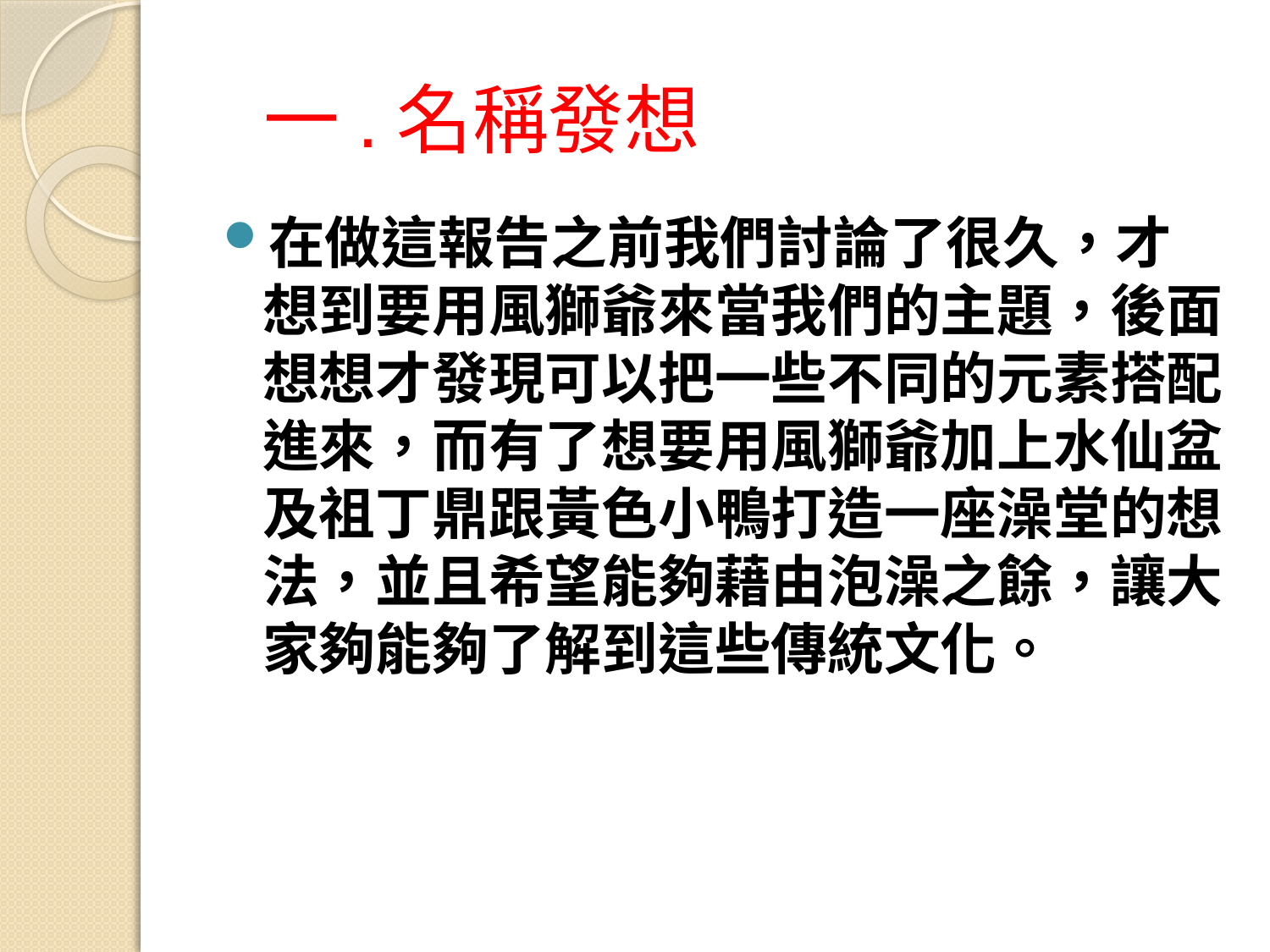

# 一.名稱發想
在做這報告之前我們討論了很久，才想到要用風獅爺來當我們的主題，後面想想才發現可以把一些不同的元素搭配進來，而有了想要用風獅爺加上水仙盆及祖丁鼎跟黃色小鴨打造一座澡堂的想法，並且希望能夠藉由泡澡之餘，讓大家夠能夠了解到這些傳統文化。